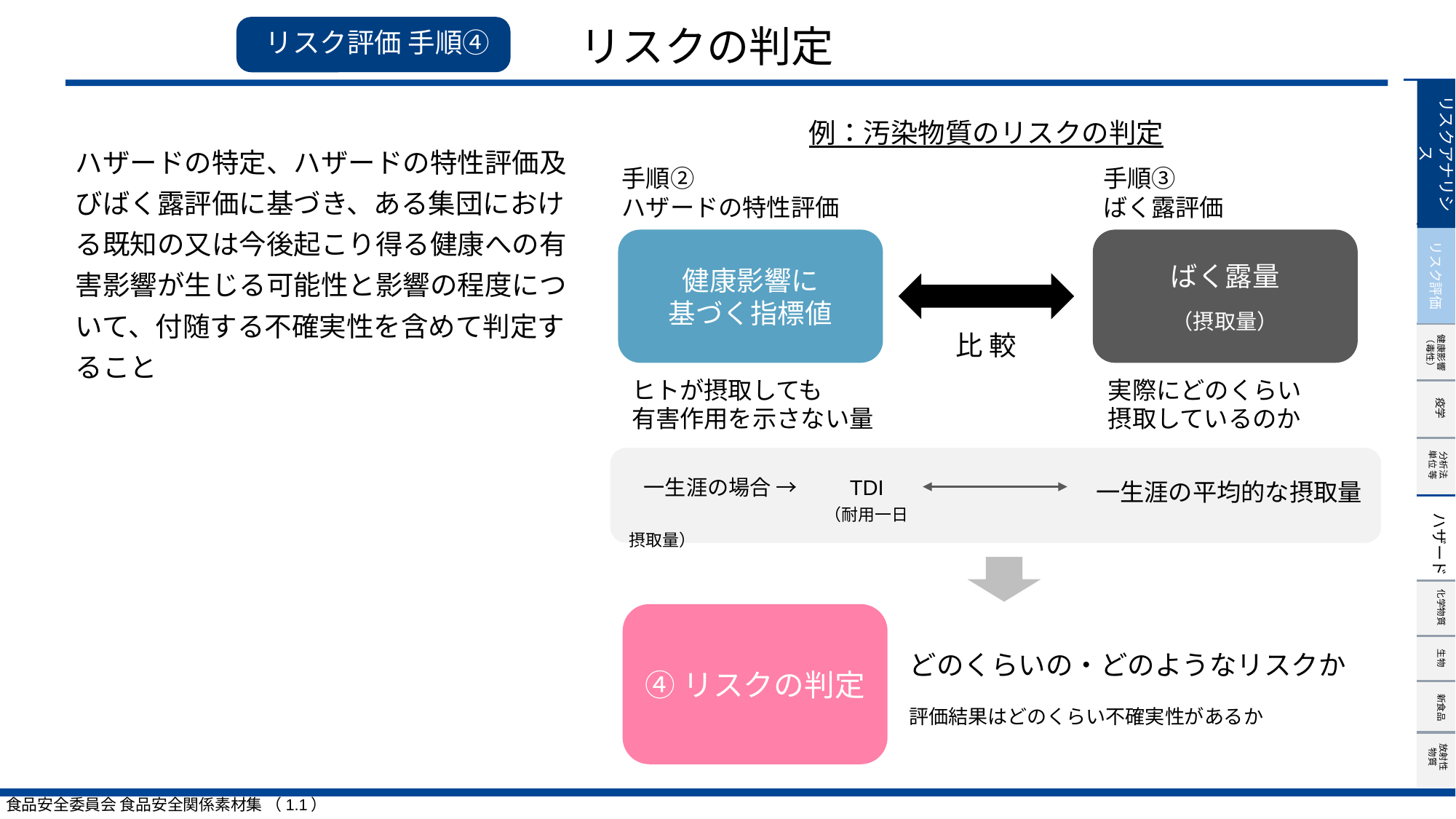

# リスクの判定
 リスク評価 手順④
リスクアナリシス
例：汚染物質のリスクの判定
ハザードの特定、ハザードの特性評価及びばく露評価に基づき、ある集団における既知の又は今後起こり得る健康への有害影響が生じる可能性と影響の程度について、付随する不確実性を含めて判定すること
手順②
ハザードの特性評価
手順③
ばく露評価
リスク評価
健康影響に
基づく指標値
ばく露量

（摂取量）

比 較
ヒトが摂取しても
有害作用を示さない量
実際にどのくらい
摂取しているのか

  一生涯の場合 → 　　TDI
　 　　　　　　　　　 　 （耐用一日摂取量）
一生涯の平均的な摂取量

④リスクの判定
どのくらいの・どのようなリスクか

評価結果はどのくらい不確実性があるか